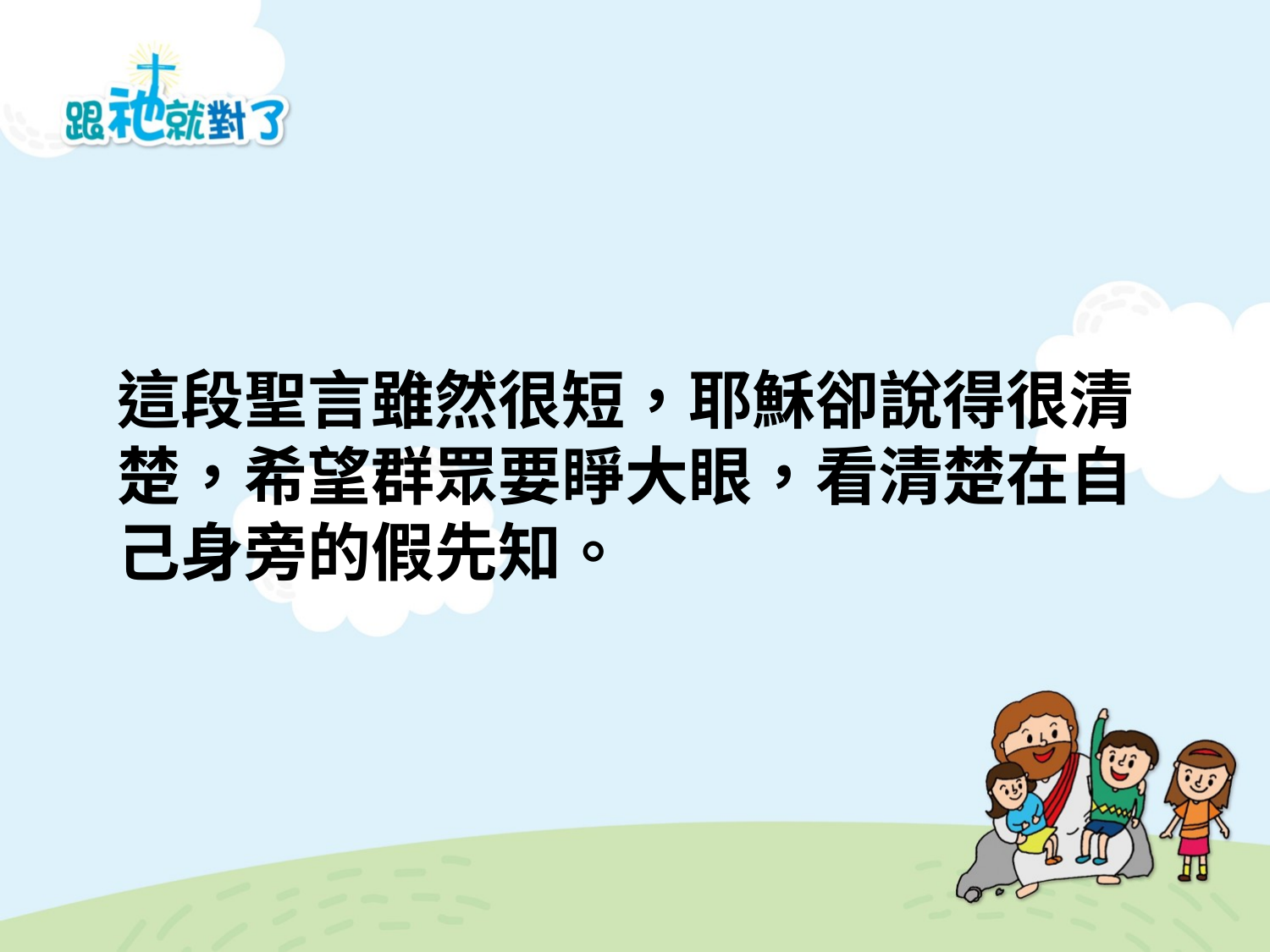

這段聖言雖然很短，耶穌卻說得很清楚，希望群眾要睜大眼，看清楚在自己身旁的假先知。